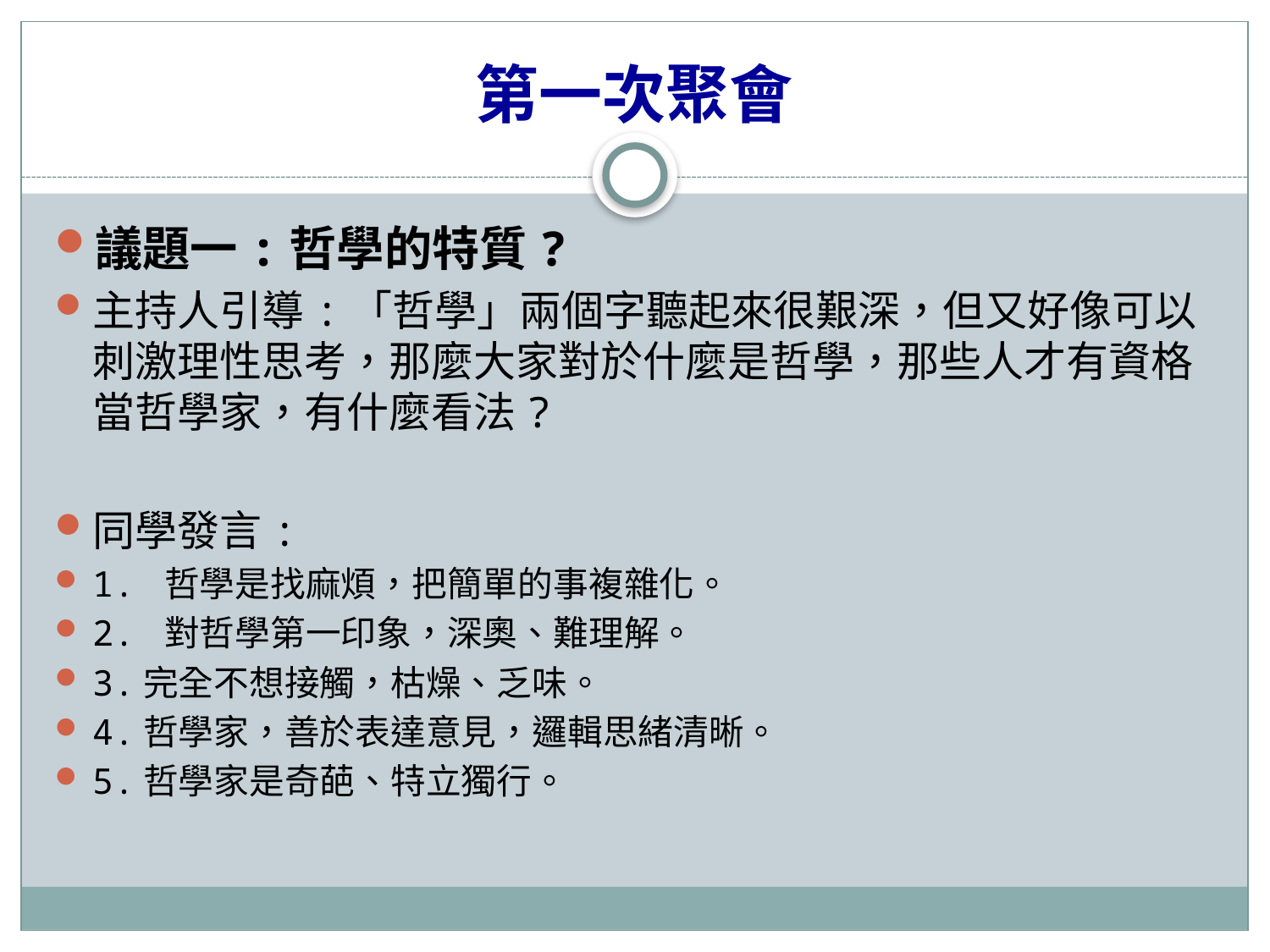

# 第一次聚會
議題一:哲學的特質?
主持人引導:「哲學」兩個字聽起來很艱深，但又好像可以刺激理性思考，那麼大家對於什麼是哲學，那些人才有資格當哲學家，有什麼看法?

同學發言:
1. 哲學是找麻煩，把簡單的事複雜化。
2. 對哲學第一印象，深奧、難理解。
3.完全不想接觸，枯燥、乏味。
4.哲學家，善於表達意見，邏輯思緒清晰。
5.哲學家是奇葩、特立獨行。